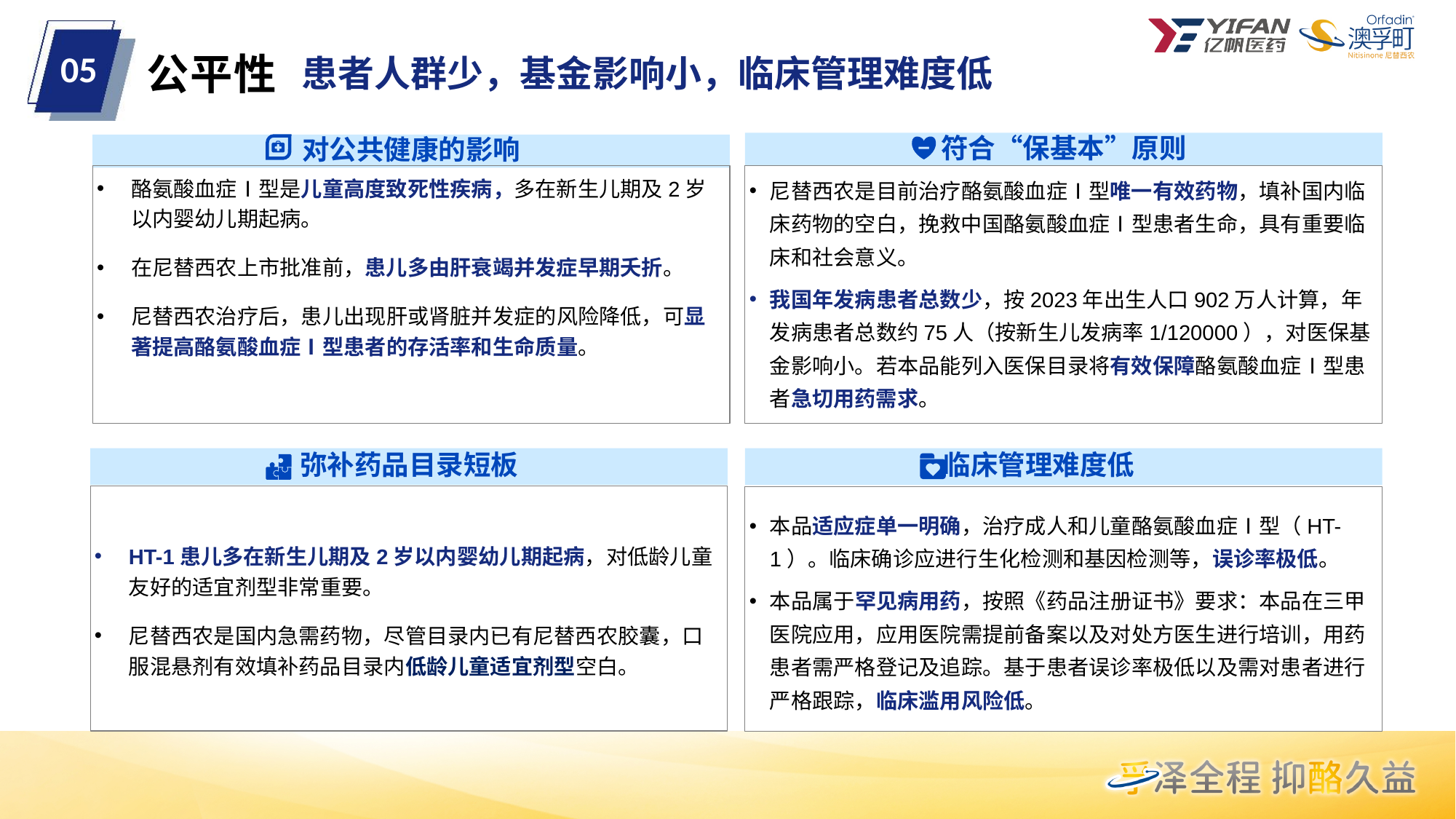

公平性
05
患者人群少，基金影响小，临床管理难度低
符合“保基本”原则

对公共健康的影响
酪氨酸血症Ⅰ型是儿童高度致死性疾病，多在新生儿期及2岁以内婴幼儿期起病。
在尼替西农上市批准前，患儿多由肝衰竭并发症早期夭折。
尼替西农治疗后，患儿出现肝或肾脏并发症的风险降低，可显著提高酪氨酸血症Ⅰ型患者的存活率和生命质量。
尼替西农是目前治疗酪氨酸血症Ⅰ型唯一有效药物，填补国内临床药物的空白，挽救中国酪氨酸血症Ⅰ型患者生命，具有重要临床和社会意义。
我国年发病患者总数少，按2023年出生人口902万人计算，年发病患者总数约75人（按新生儿发病率1/120000），对医保基金影响小。若本品能列入医保目录将有效保障酪氨酸血症Ⅰ型患者急切用药需求。
弥补药品目录短板
临床管理难度低

HT-1患儿多在新生儿期及2岁以内婴幼儿期起病，对低龄儿童友好的适宜剂型非常重要。
尼替西农是国内急需药物，尽管目录内已有尼替西农胶囊，口服混悬剂有效填补药品目录内低龄儿童适宜剂型空白。
本品适应症单一明确，治疗成人和儿童酪氨酸血症Ⅰ型（HT-1）。临床确诊应进行生化检测和基因检测等，误诊率极低。
本品属于罕见病用药，按照《药品注册证书》要求：本品在三甲医院应用，应用医院需提前备案以及对处方医生进行培训，用药患者需严格登记及追踪。基于患者误诊率极低以及需对患者进行严格跟踪，临床滥用风险低。